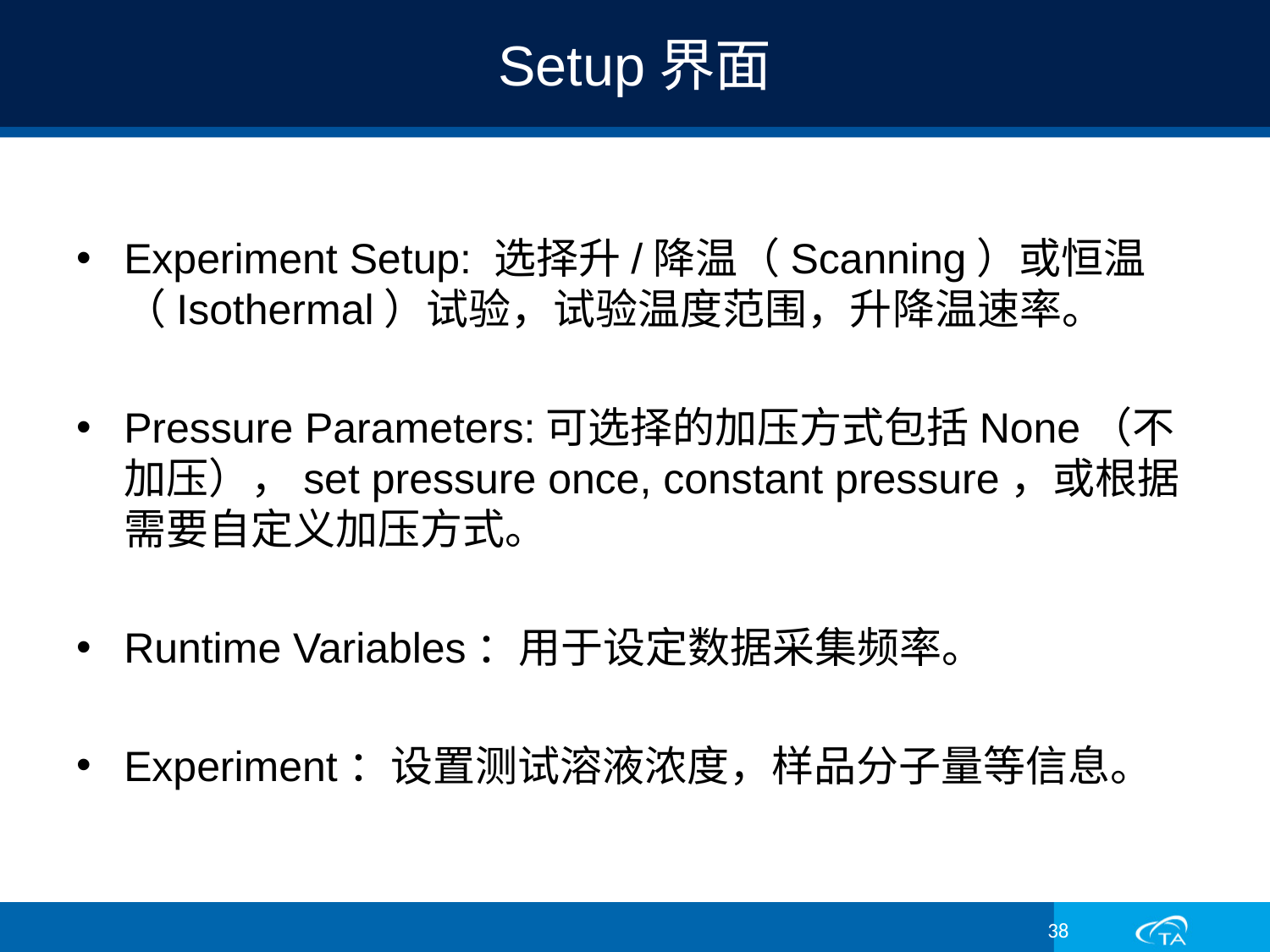

# Setup界面

Experiment Setup: 选择升/降温（Scanning）或恒温（Isothermal）试验，试验温度范围，升降温速率。

Pressure Parameters:可选择的加压方式包括None（不加压），set pressure once, constant pressure，或根据需要自定义加压方式。

Runtime Variables：用于设定数据采集频率。

Experiment：设置测试溶液浓度，样品分子量等信息。

38